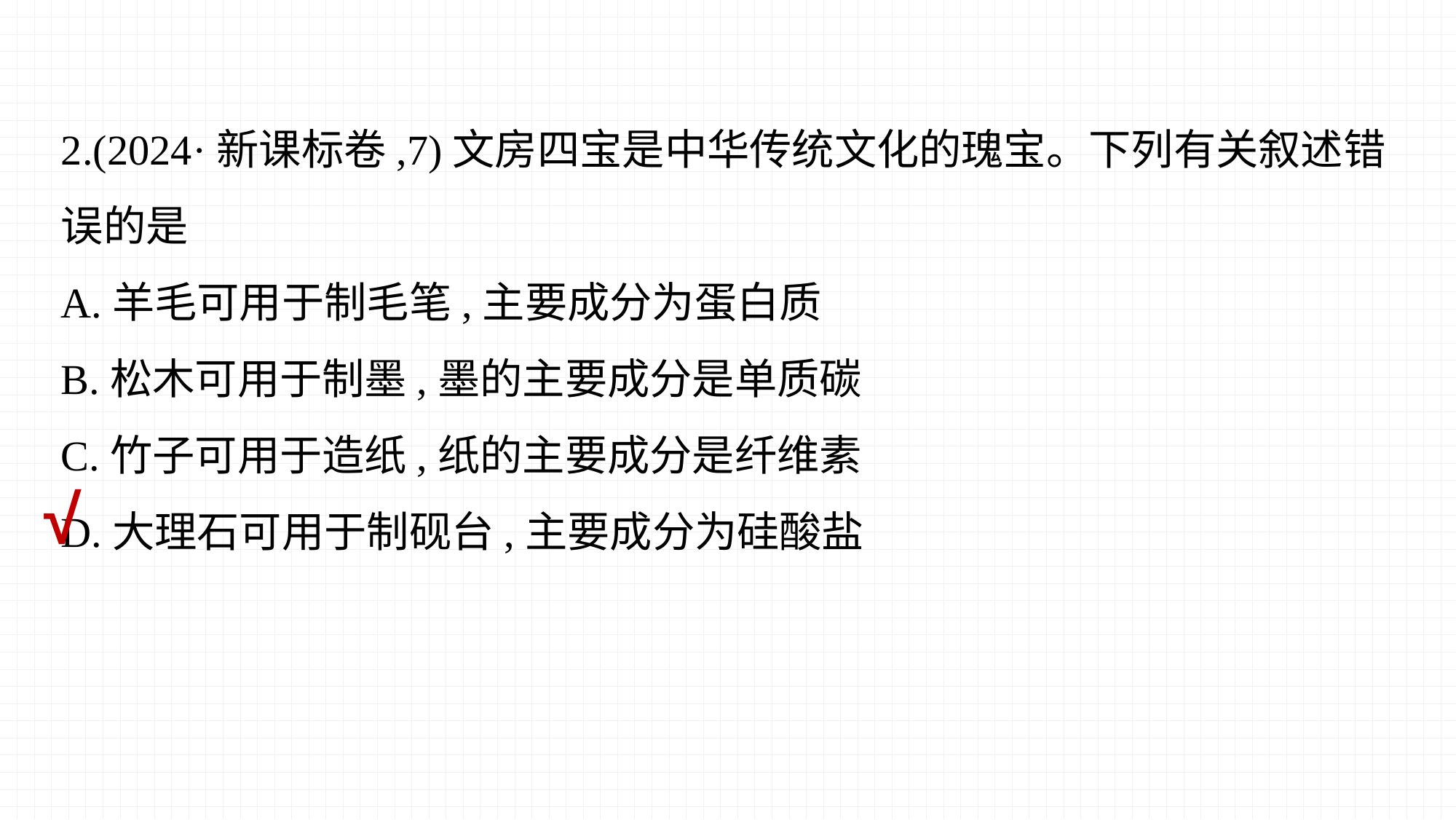

2.(2024·新课标卷,7)文房四宝是中华传统文化的瑰宝。下列有关叙述错误的是
A.羊毛可用于制毛笔,主要成分为蛋白质
B.松木可用于制墨,墨的主要成分是单质碳
C.竹子可用于造纸,纸的主要成分是纤维素
D.大理石可用于制砚台,主要成分为硅酸盐
√